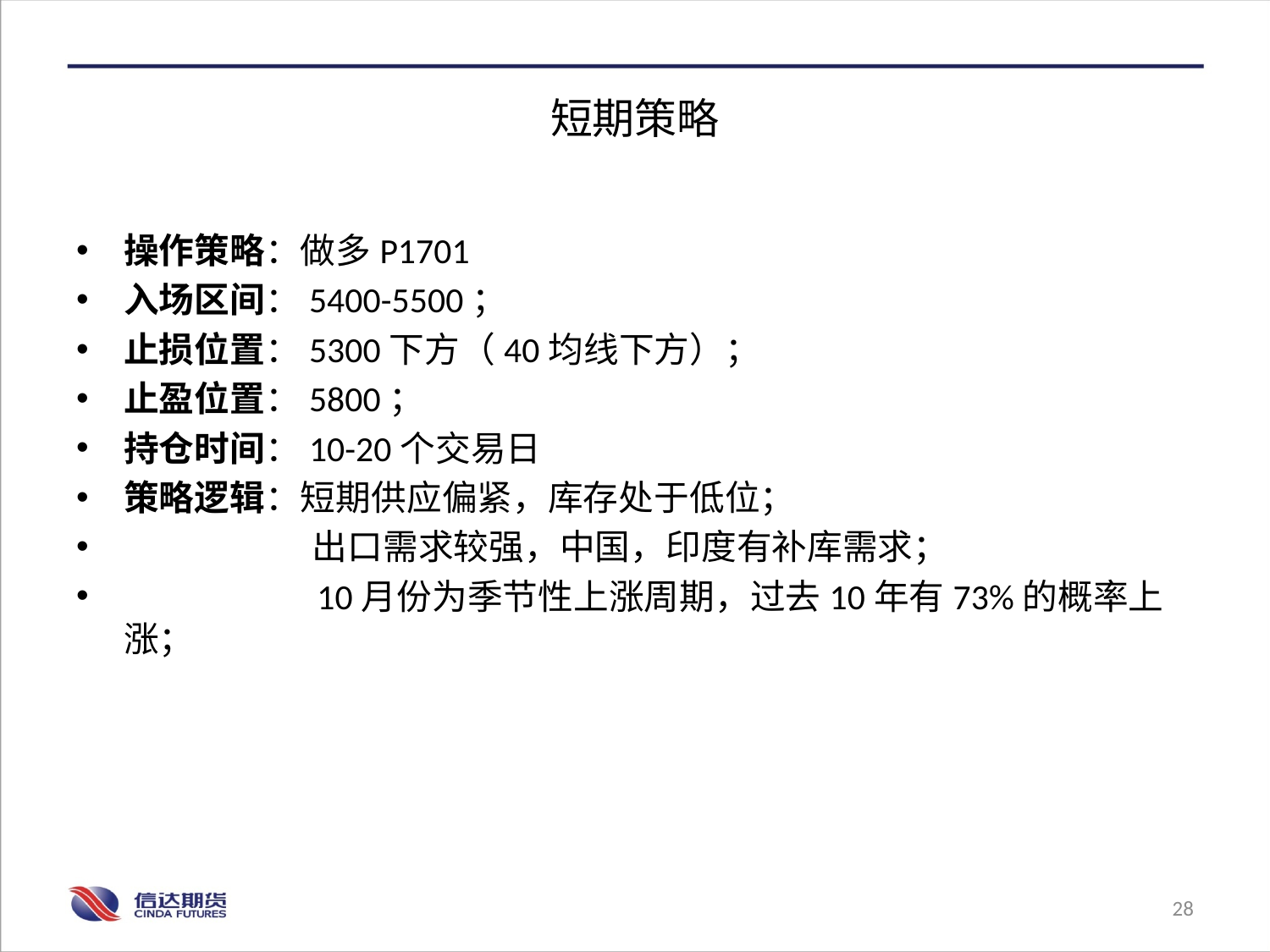

# 短期策略
操作策略：做多P1701
入场区间：5400-5500；
止损位置：5300下方（40均线下方）；
止盈位置：5800；
持仓时间：10-20个交易日
策略逻辑：短期供应偏紧，库存处于低位；
                       出口需求较强，中国，印度有补库需求；
                        10月份为季节性上涨周期，过去10年有73%的概率上涨；
28